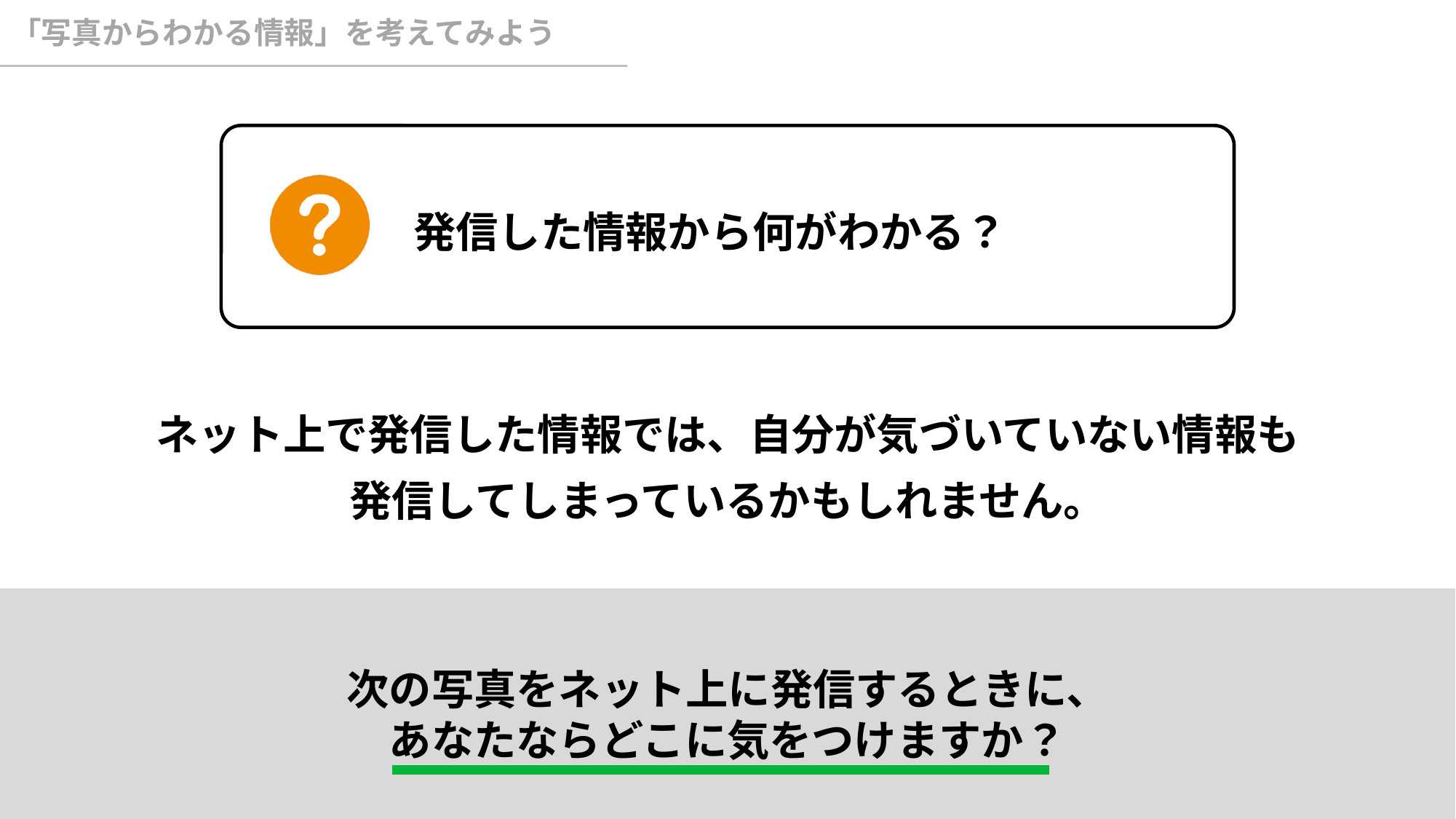

# 「写真からわかる情報」を考えてみよう
発信した情報から何がわかる？
ネット上で発信した情報では、自分が気づいていない情報も
発信してしまっているかもしれません。
次の写真をネット上に発信するときに、
あなたならどこに気をつけますか？